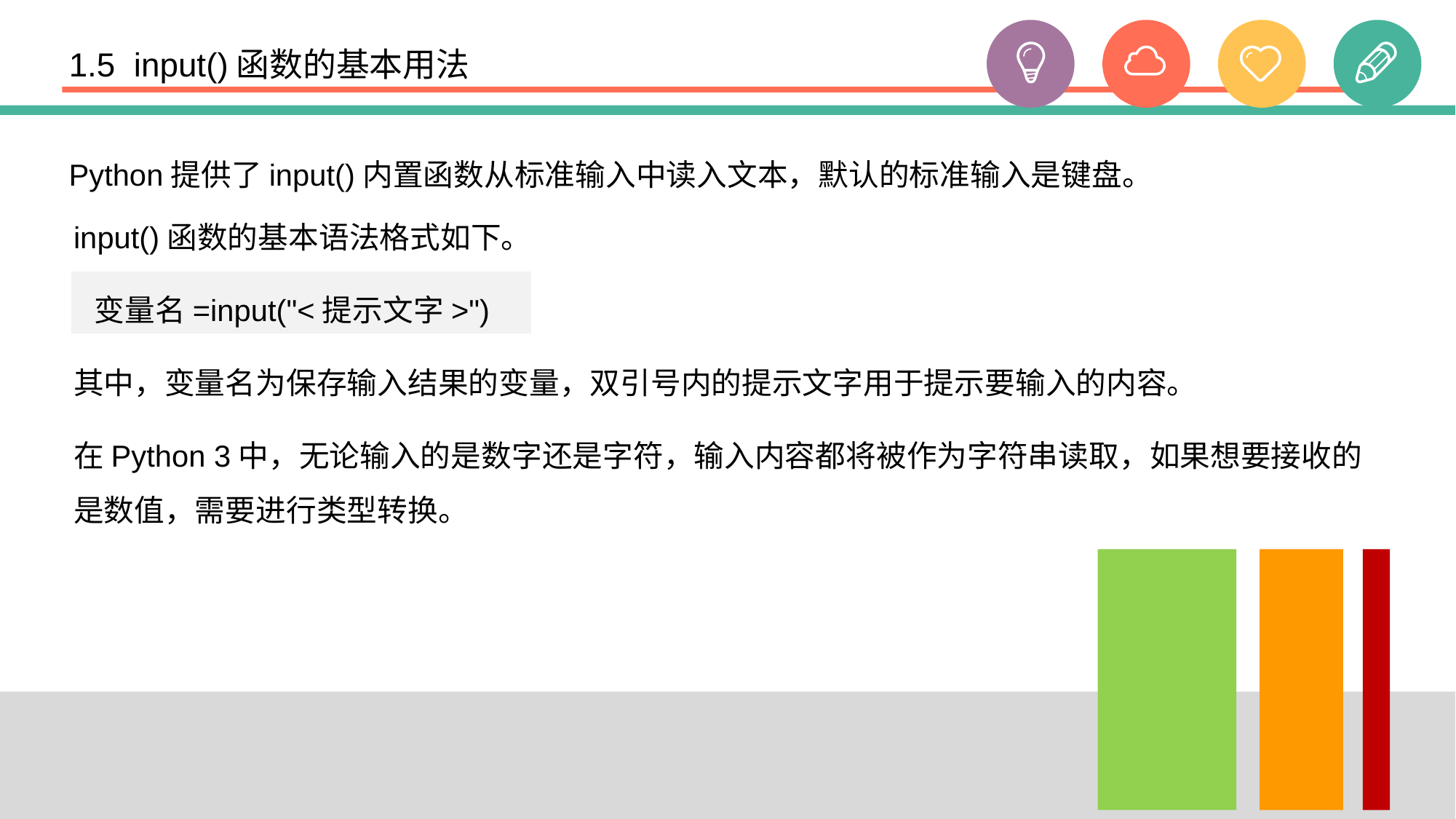

# 1.5  input()函数的基本用法
Python提供了input()内置函数从标准输入中读入文本，默认的标准输入是键盘。
input()函数的基本语法格式如下。
  变量名=input("<提示文字>")
其中，变量名为保存输入结果的变量，双引号内的提示文字用于提示要输入的内容。
在Python 3中，无论输入的是数字还是字符，输入内容都将被作为字符串读取，如果想要接收的是数值，需要进行类型转换。